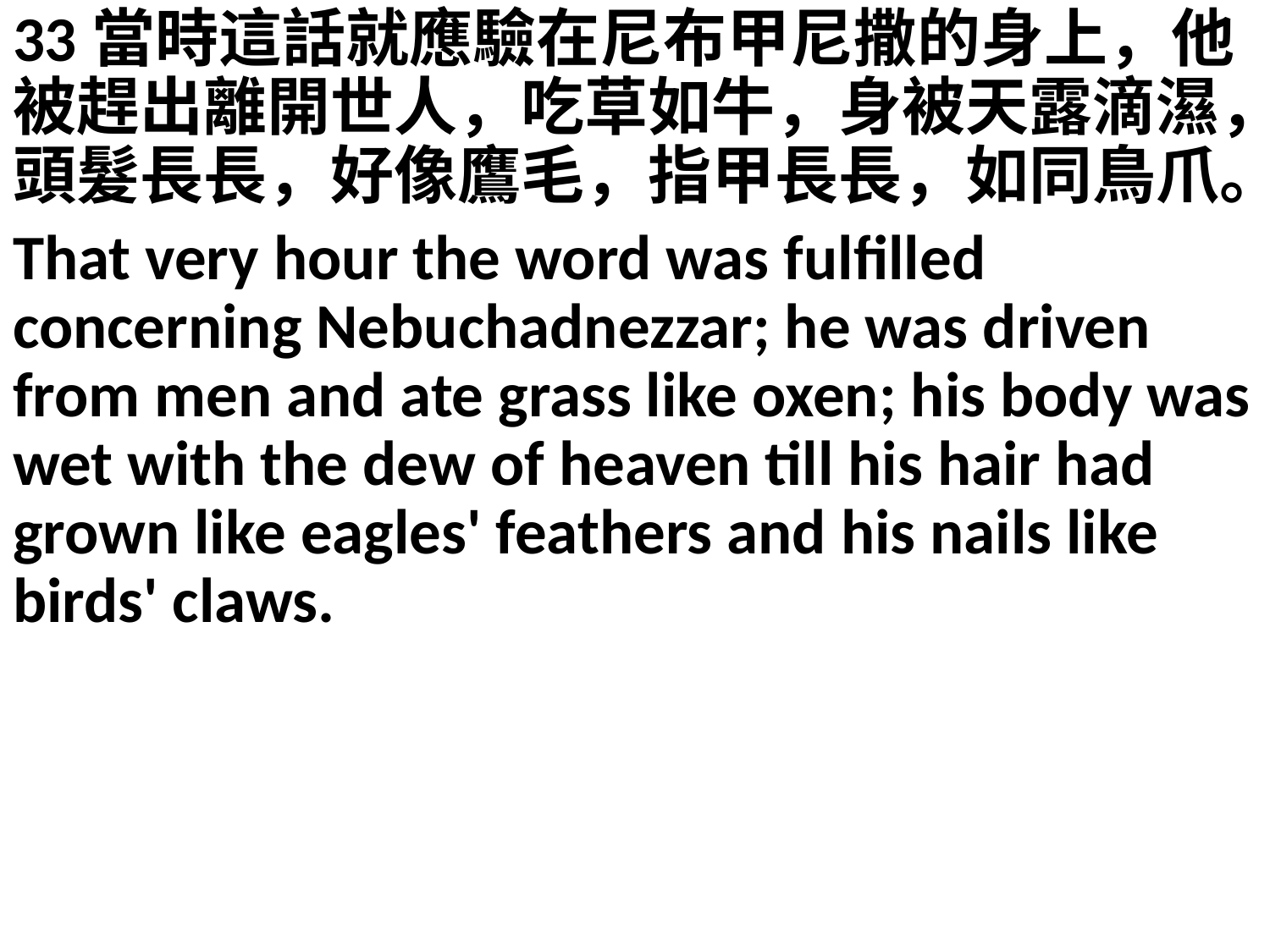

33當時這話就應驗在尼布甲尼撒的身上，他被趕出離開世人，吃草如牛，身被天露滴濕，頭髮長長，好像鷹毛，指甲長長，如同鳥爪。
That very hour the word was fulfilled concerning Nebuchadnezzar; he was driven from men and ate grass like oxen; his body was wet with the dew of heaven till his hair had grown like eagles' feathers and his nails like birds' claws.